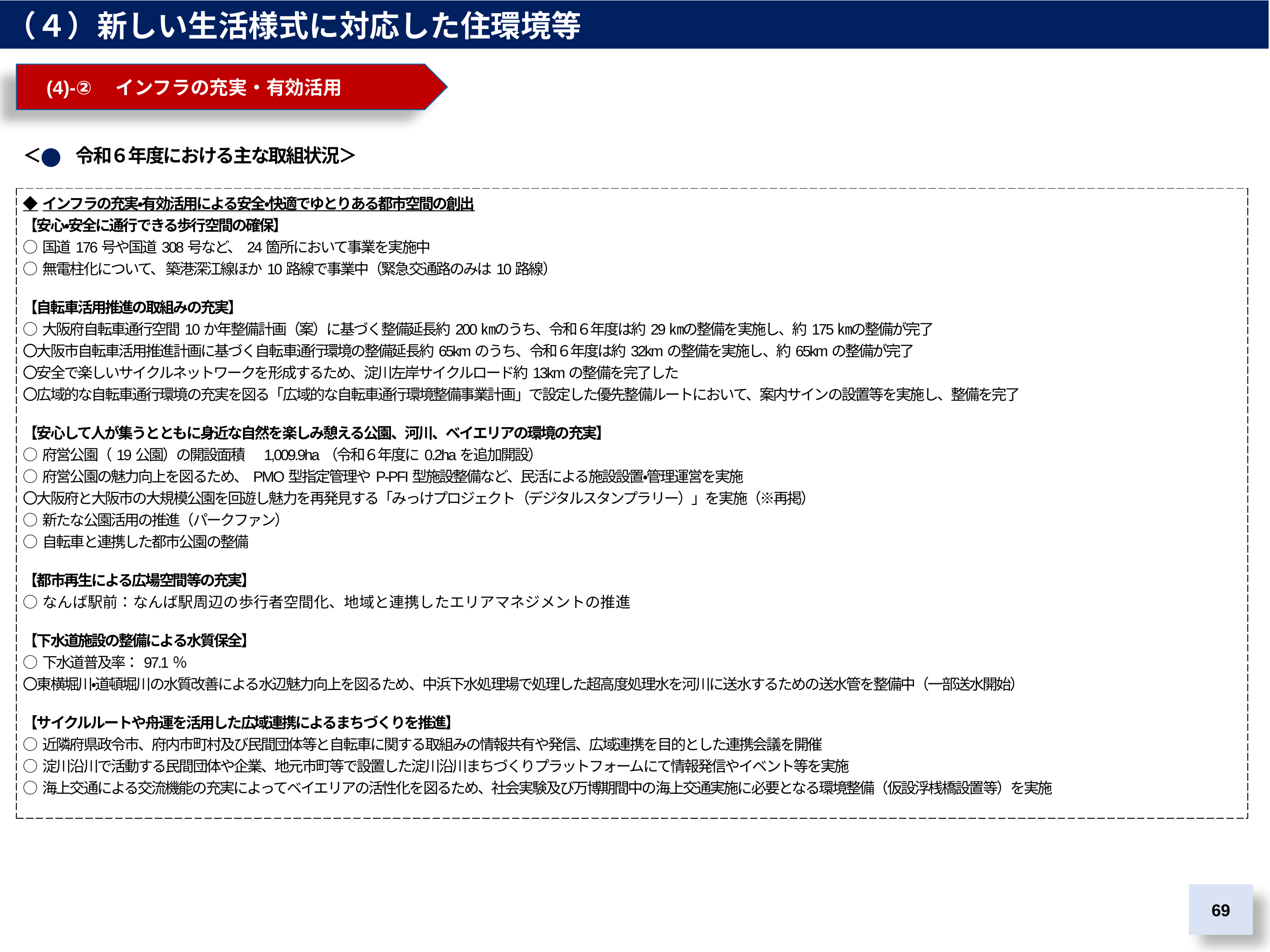

（４）新しい生活様式に対応した住環境等
　(4)-②　インフラの充実・有効活用
＜　　令和６年度における主な取組状況＞

| ◆インフラの充実・有効活用による安全・快適でゆとりある都市空間の創出 【安心・安全に通行できる歩行空間の確保】 ○国道176号や国道308号など、24箇所において事業を実施中 ○無電柱化について、築港深江線ほか10路線で事業中（緊急交通路のみは10路線） 【自転車活用推進の取組みの充実】 ○大阪府自転車通行空間10か年整備計画（案）に基づく整備延長約200㎞のうち、令和６年度は約29㎞の整備を実施し、約175㎞の整備が完了 〇大阪市自転車活用推進計画に基づく自転車通行環境の整備延長約65kmのうち、令和６年度は約32kmの整備を実施し、約65kmの整備が完了 〇安全で楽しいサイクルネットワークを形成するため、淀川左岸サイクルロード約13kmの整備を完了した 〇広域的な自転車通行環境の充実を図る「広域的な自転車通行環境整備事業計画」で設定した優先整備ルートにおいて、案内サインの設置等を実施し、整備を完了 【安心して人が集うとともに身近な自然を楽しみ憩える公園、河川、ベイエリアの環境の充実】 ○府営公園（19公園）の開設面積　1,009.9ha（令和６年度に0.2haを追加開設） ○府営公園の魅力向上を図るため、PMO型指定管理やP-PFI型施設整備など、民活による施設設置・管理運営を実施 〇大阪府と大阪市の大規模公園を回遊し魅力を再発見する「みっけプロジェクト（デジタルスタンプラリー）」を実施（※再掲） ○新たな公園活用の推進（パークファン） ○自転車と連携した都市公園の整備 【都市再生による広場空間等の充実】 ○なんば駅前：なんば駅周辺の歩行者空間化、地域と連携したエリアマネジメントの推進 【下水道施設の整備による水質保全】 ○下水道普及率：97.1％ 〇東横堀川・道頓堀川の水質改善による水辺魅力向上を図るため、中浜下水処理場で処理した超高度処理水を河川に送水するための送水管を整備中（一部送水開始） 【サイクルルートや舟運を活用した広域連携によるまちづくりを推進】 ○近隣府県政令市、府内市町村及び民間団体等と自転車に関する取組みの情報共有や発信、広域連携を目的とした連携会議を開催 ○淀川沿川で活動する民間団体や企業、地元市町等で設置した淀川沿川まちづくりプラットフォームにて情報発信やイベント等を実施 ○海上交通による交流機能の充実によってベイエリアの活性化を図るため、社会実験及び万博期間中の海上交通実施に必要となる環境整備（仮設浮桟橋設置等）を実施 |
| --- |
69